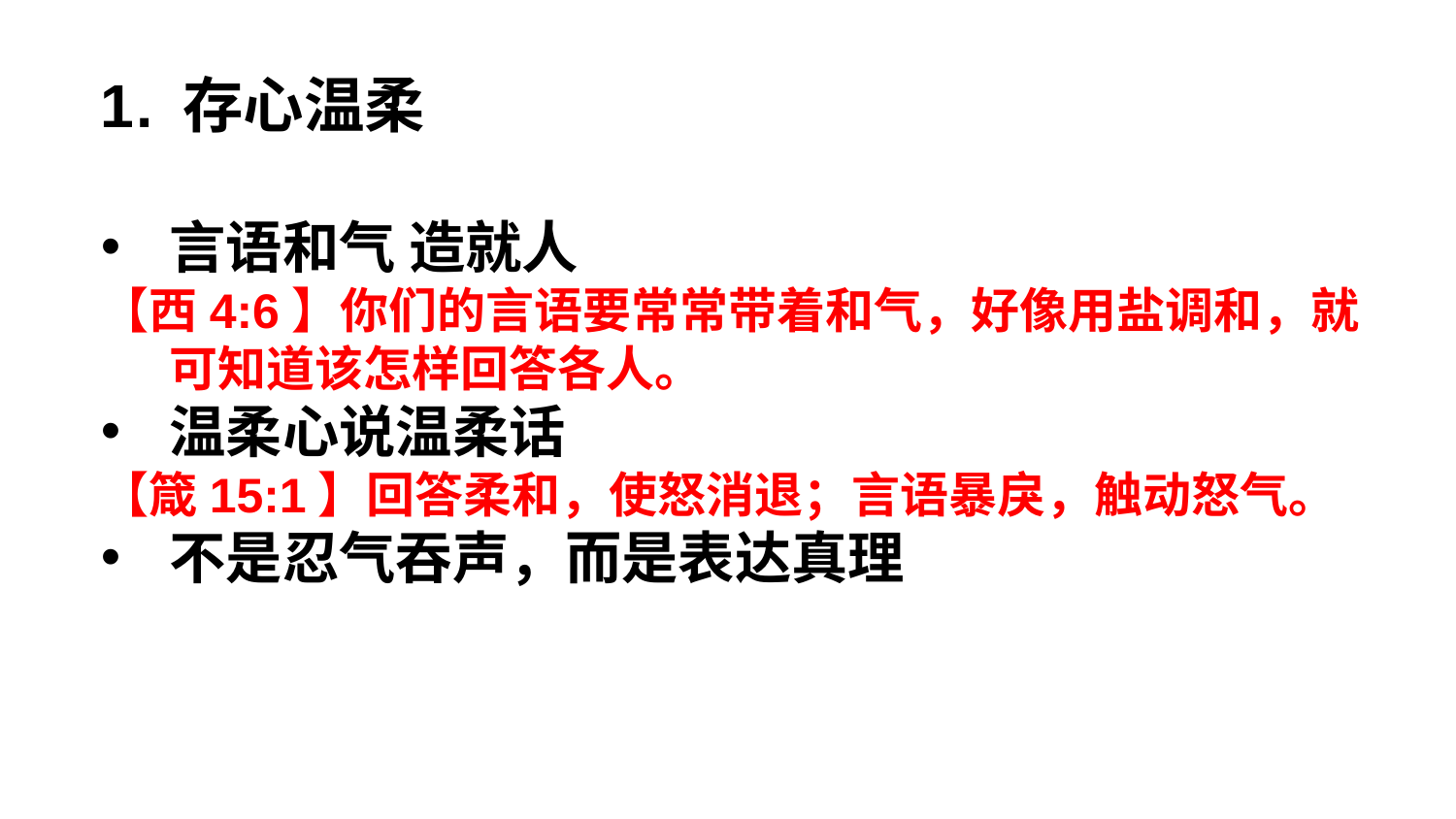

存心温柔

言语和气 造就人
【西4:6】你们的言语要常常带着和气，好像用盐调和，就可知道该怎样回答各人。
温柔心说温柔话
【箴15:1】回答柔和，使怒消退；言语暴戾，触动怒气。
不是忍气吞声，而是表达真理